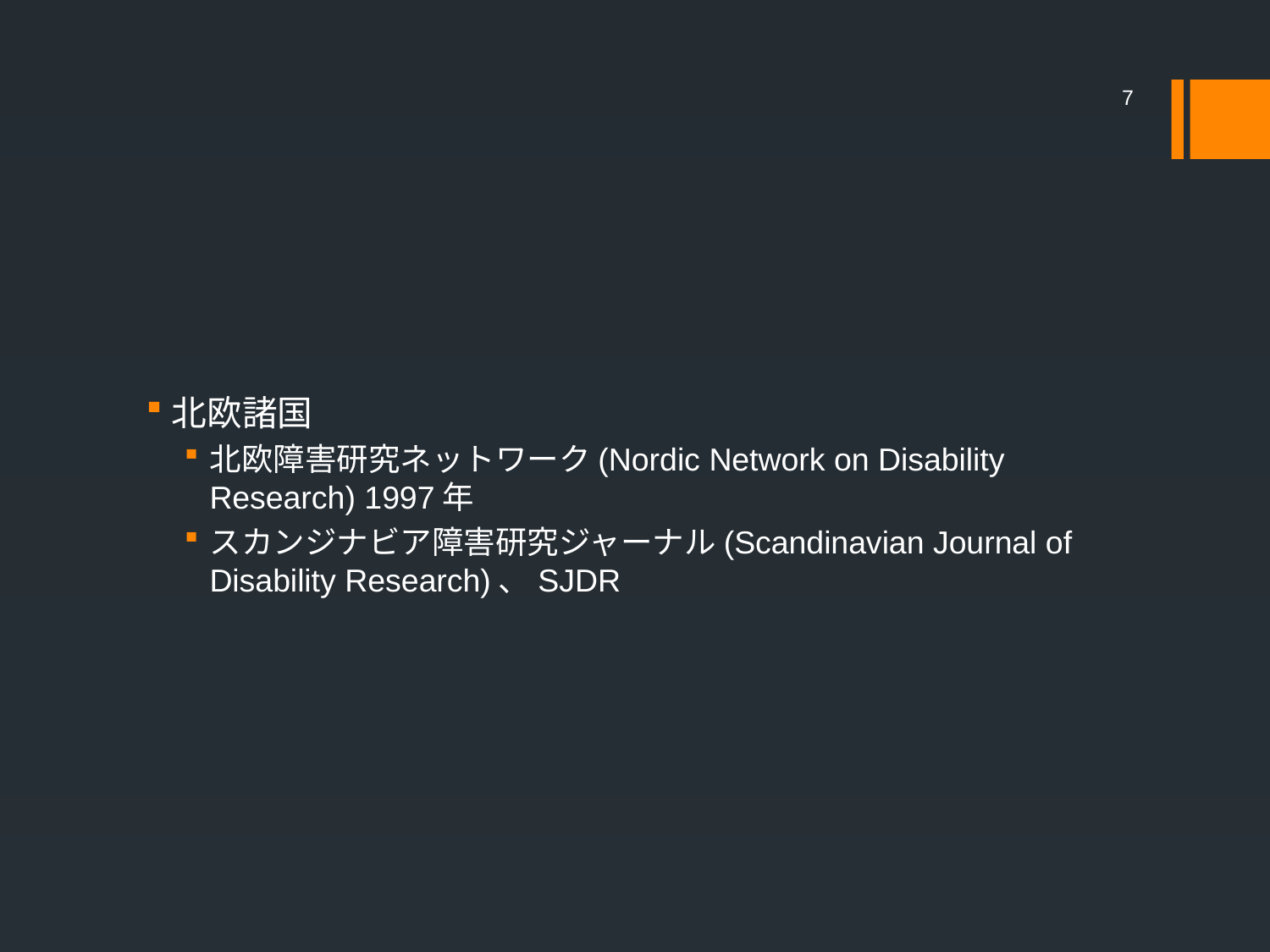

7
#
北欧諸国
北欧障害研究ネットワーク(Nordic Network on Disability Research) 1997年
スカンジナビア障害研究ジャーナル(Scandinavian Journal of Disability Research)、SJDR